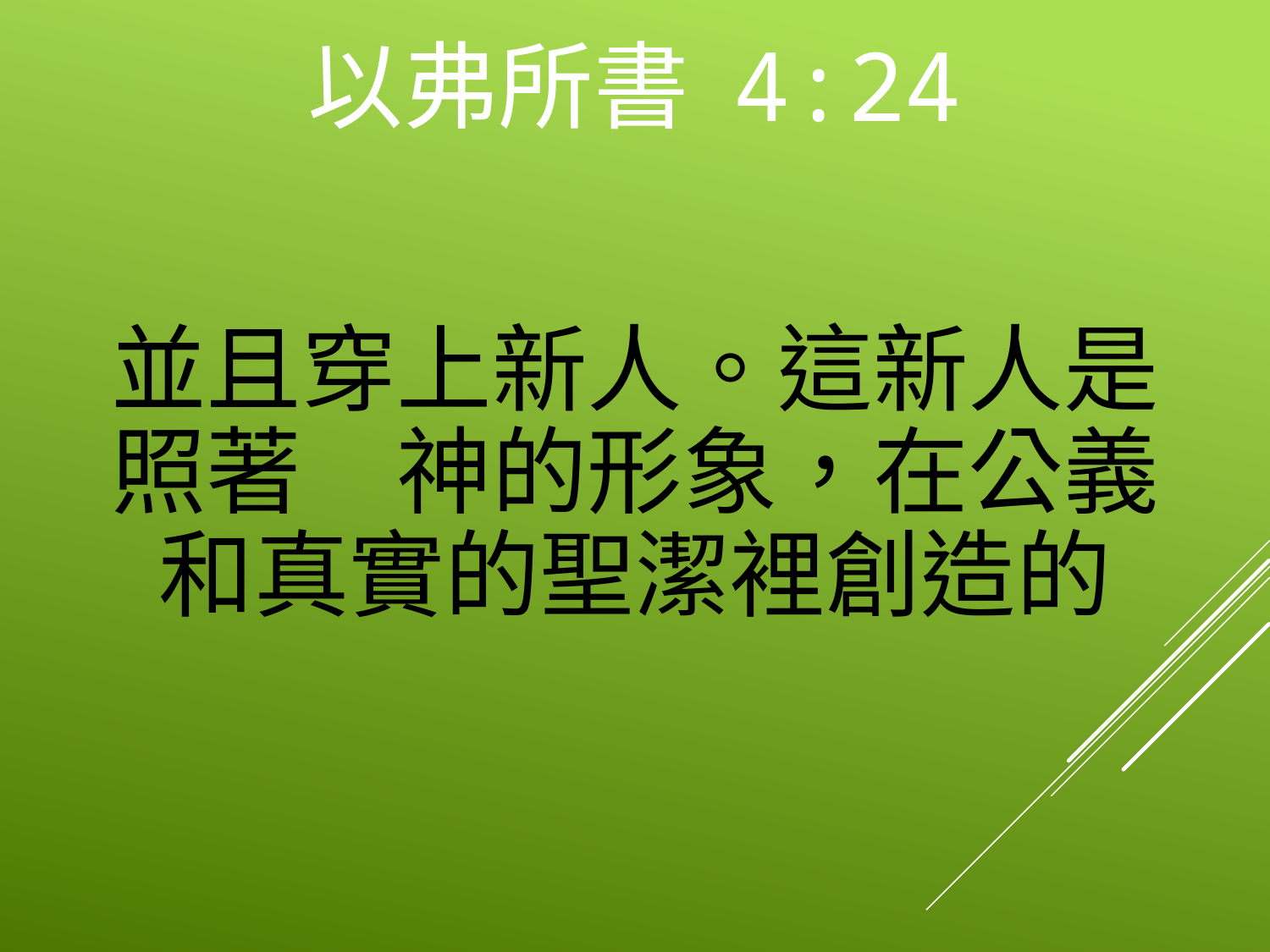

# 以弗所書 4:24
並且穿上新人。這新人是照著　神的形象，在公義和真實的聖潔裡創造的